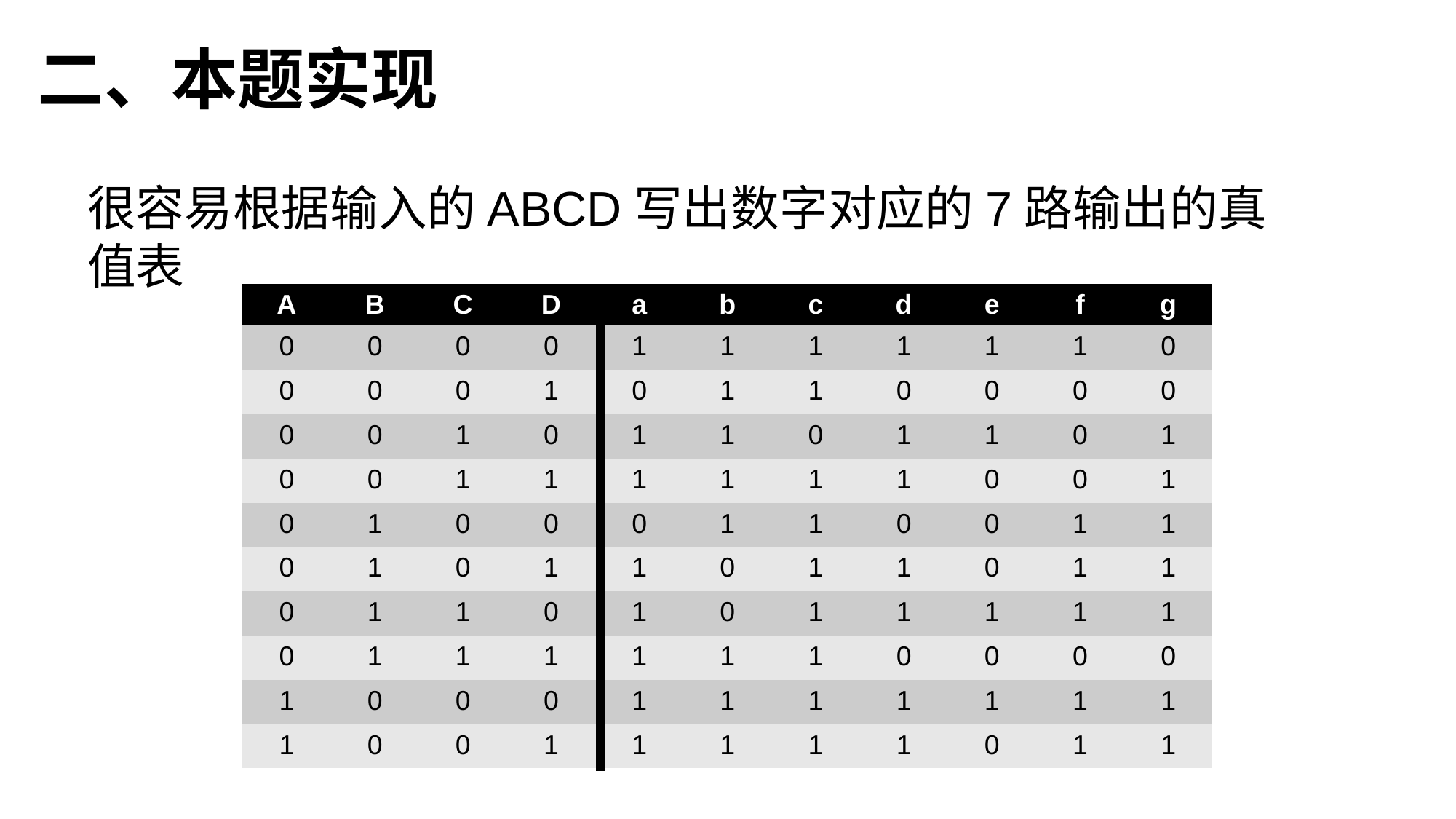

二、本题实现
很容易根据输入的ABCD写出数字对应的7路输出的真值表
| A | B | C | D | a | b | c | d | e | f | g |
| --- | --- | --- | --- | --- | --- | --- | --- | --- | --- | --- |
| 0 | 0 | 0 | 0 | 1 | 1 | 1 | 1 | 1 | 1 | 0 |
| 0 | 0 | 0 | 1 | 0 | 1 | 1 | 0 | 0 | 0 | 0 |
| 0 | 0 | 1 | 0 | 1 | 1 | 0 | 1 | 1 | 0 | 1 |
| 0 | 0 | 1 | 1 | 1 | 1 | 1 | 1 | 0 | 0 | 1 |
| 0 | 1 | 0 | 0 | 0 | 1 | 1 | 0 | 0 | 1 | 1 |
| 0 | 1 | 0 | 1 | 1 | 0 | 1 | 1 | 0 | 1 | 1 |
| 0 | 1 | 1 | 0 | 1 | 0 | 1 | 1 | 1 | 1 | 1 |
| 0 | 1 | 1 | 1 | 1 | 1 | 1 | 0 | 0 | 0 | 0 |
| 1 | 0 | 0 | 0 | 1 | 1 | 1 | 1 | 1 | 1 | 1 |
| 1 | 0 | 0 | 1 | 1 | 1 | 1 | 1 | 0 | 1 | 1 |